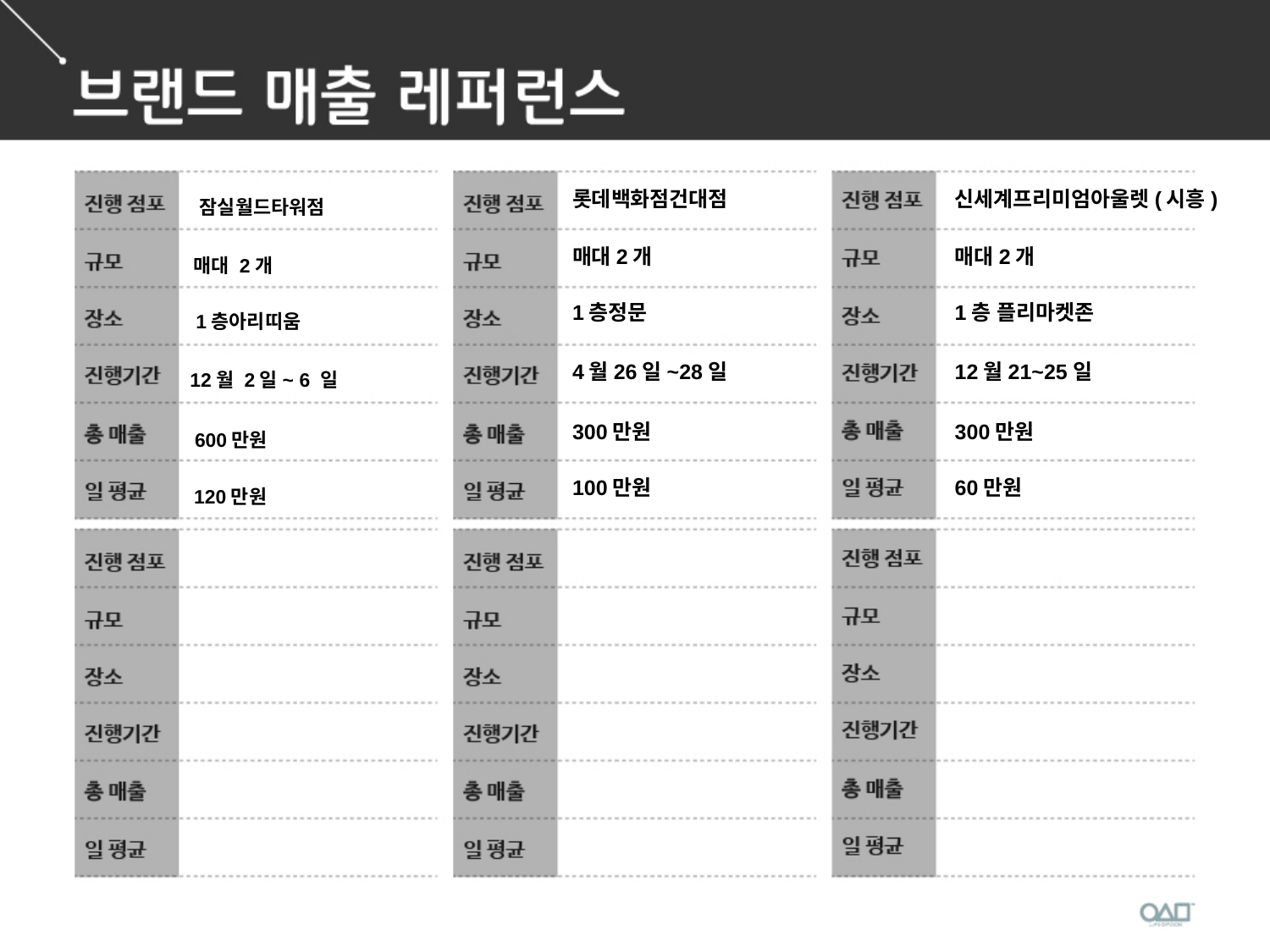

잠실월드타워점
매대 2개
1층아리띠움
12월 2일~ 6 일
600만원
120만원
롯데백화점건대점
매대2개
1층정문
4월26일~28일
300만원
100만원
신세계프리미엄아울렛(시흥)
매대2개
1층 플리마켓존
12월21~25일
300만원
60만원